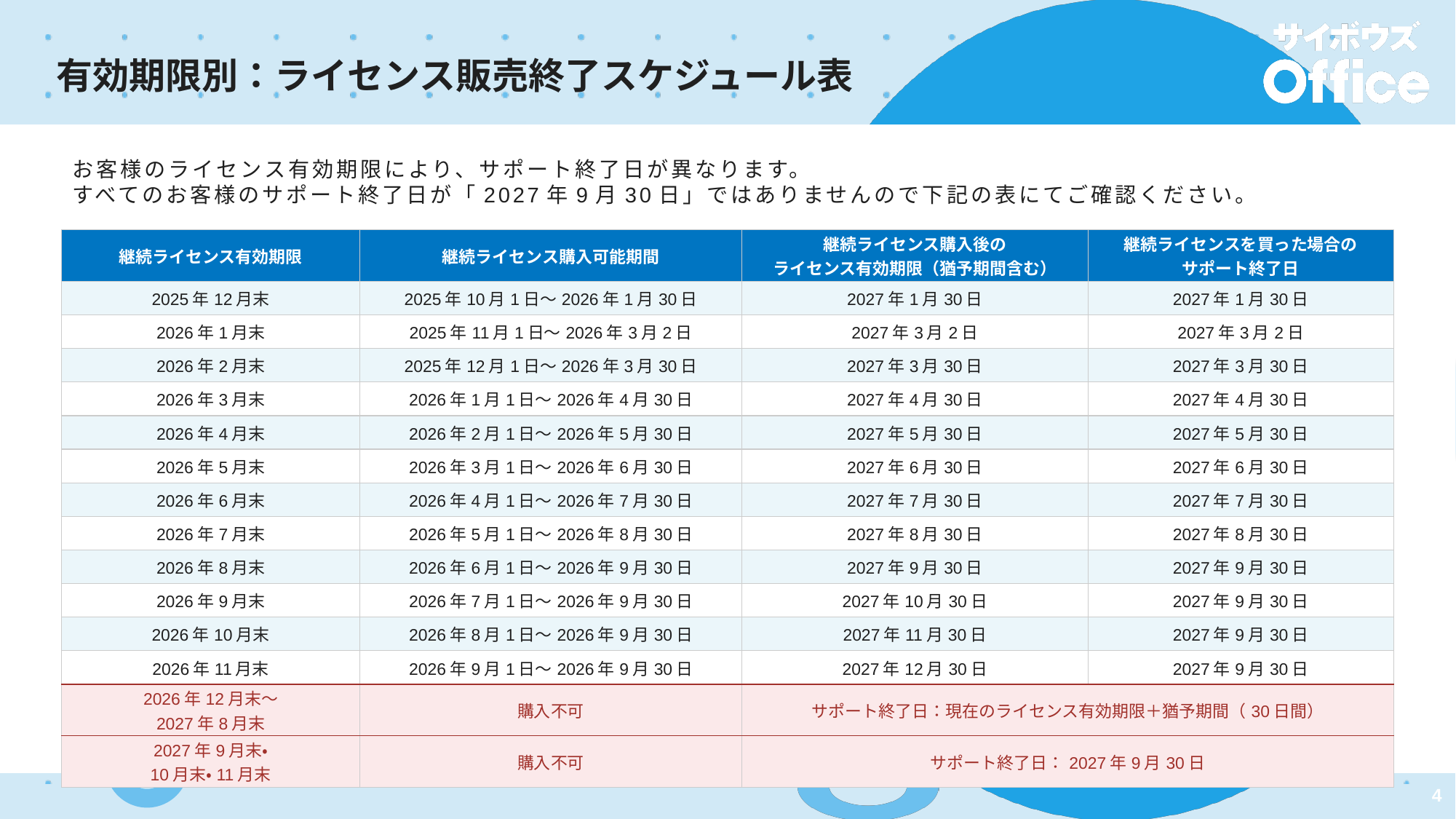

# 有効期限別：ライセンス販売終了スケジュール表
お客様のライセンス有効期限により、サポート終了日が異なります。
すべてのお客様のサポート終了日が「2027年9月30日」ではありませんので下記の表にてご確認ください。
| 継続ライセンス有効期限 | 継続ライセンス購入可能期間 | 継続ライセンス購入後の ライセンス有効期限（猶予期間含む） | 継続ライセンスを買った場合の サポート終了日 |
| --- | --- | --- | --- |
| 2025年12月末 | 2025年10月1日〜2026年1月30日 | 2027年1月30日 | 2027年1月30日 |
| 2026年1月末 | 2025年11月1日〜2026年3月2日 | 2027年3月2日 | 2027年3月2日 |
| 2026年2月末 | 2025年12月1日〜2026年3月30日 | 2027年3月30日 | 2027年3月30日 |
| 2026年3月末 | 2026年1月1日〜2026年4月30日 | 2027年4月30日 | 2027年4月30日 |
| 2026年4月末 | 2026年2月1日〜2026年5月30日 | 2027年5月30日 | 2027年5月30日 |
| 2026年5月末 | 2026年3月1日〜2026年6月30日 | 2027年6月30日 | 2027年6月30日 |
| 2026年6月末 | 2026年4月1日〜2026年7月30日 | 2027年7月30日 | 2027年7月30日 |
| 2026年7月末 | 2026年5月1日〜2026年8月30日 | 2027年8月30日 | 2027年8月30日 |
| 2026年8月末 | 2026年6月1日〜2026年9月30日 | 2027年9月30日 | 2027年9月30日 |
| 2026年9月末 | 2026年7月1日〜2026年9月30日 | 2027年10月30日 | 2027年9月30日 |
| 2026年10月末 | 2026年8月1日〜2026年9月30日 | 2027年11月30日 | 2027年9月30日 |
| 2026年11月末 | 2026年9月1日〜2026年9月30日 | 2027年12月30日 | 2027年9月30日 |
| 2026年12月末〜 2027年8月末 | 購入不可 | サポート終了日：現在のライセンス有効期限＋猶予期間（30日間） |  |
| 2027年9月末・ 10月末・11月末 | 購入不可 | サポート終了日：2027年9月30日 |  |
4